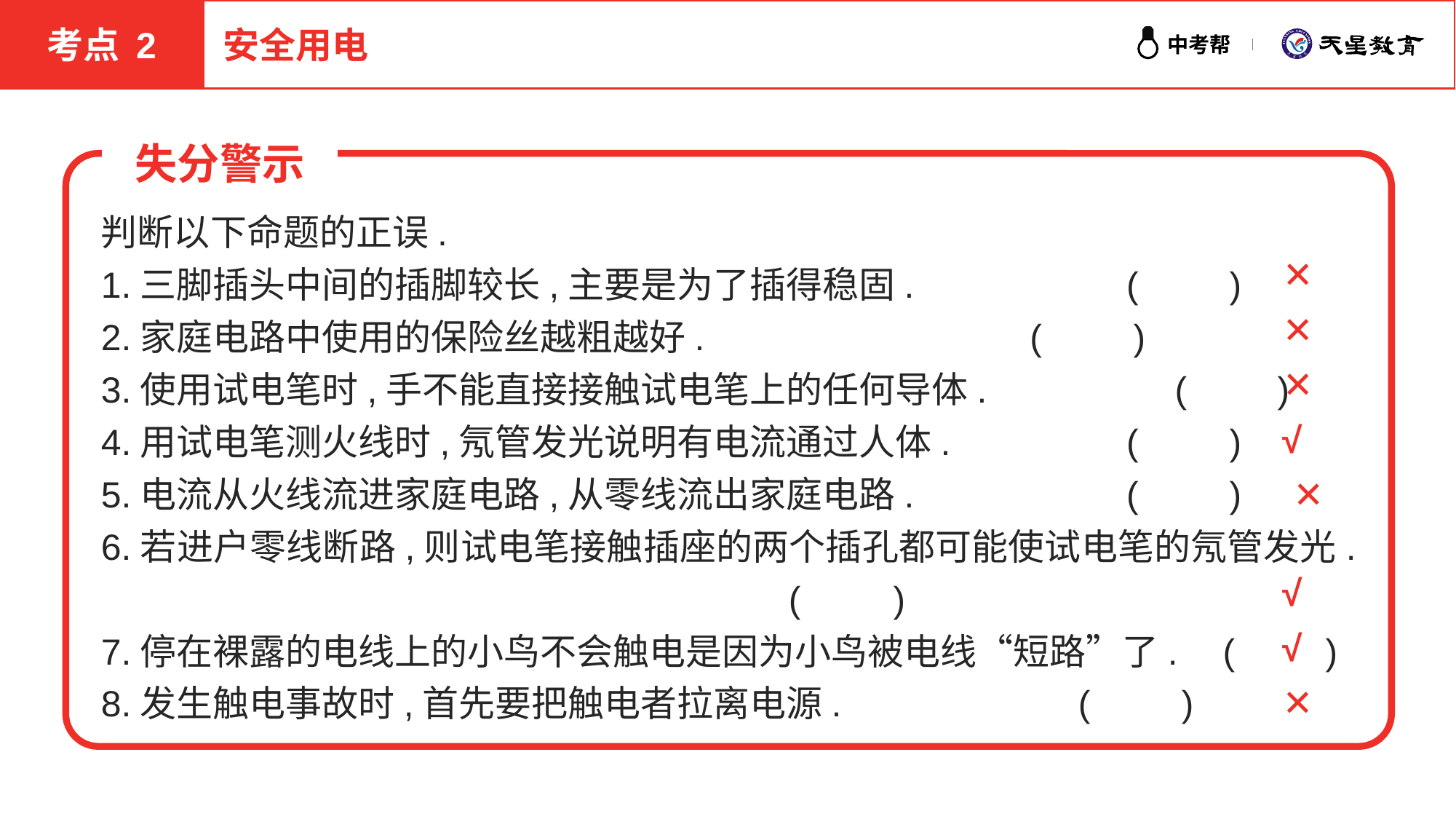

考点 2
安全用电
失分警示

判断以下命题的正误.
1.三脚插头中间的插脚较长,主要是为了插得稳固.	               (　　)
2.家庭电路中使用的保险丝越粗越好.	                           (　　)
3.使用试电笔时,手不能直接接触试电笔上的任何导体.	         (　　)
4.用试电笔测火线时,氖管发光说明有电流通过人体.	               (　　)
5.电流从火线流进家庭电路,从零线流出家庭电路.	               (　　)
6.若进户零线断路,则试电笔接触插座的两个插孔都可能使试电笔的氖管发光.	                                                         (　　)
7.停在裸露的电线上的小鸟不会触电是因为小鸟被电线“短路”了.	   (　　)
8.发生触电事故时,首先要把触电者拉离电源.	                     (　　)
✕
✕
✕
√
✕
√
√
✕